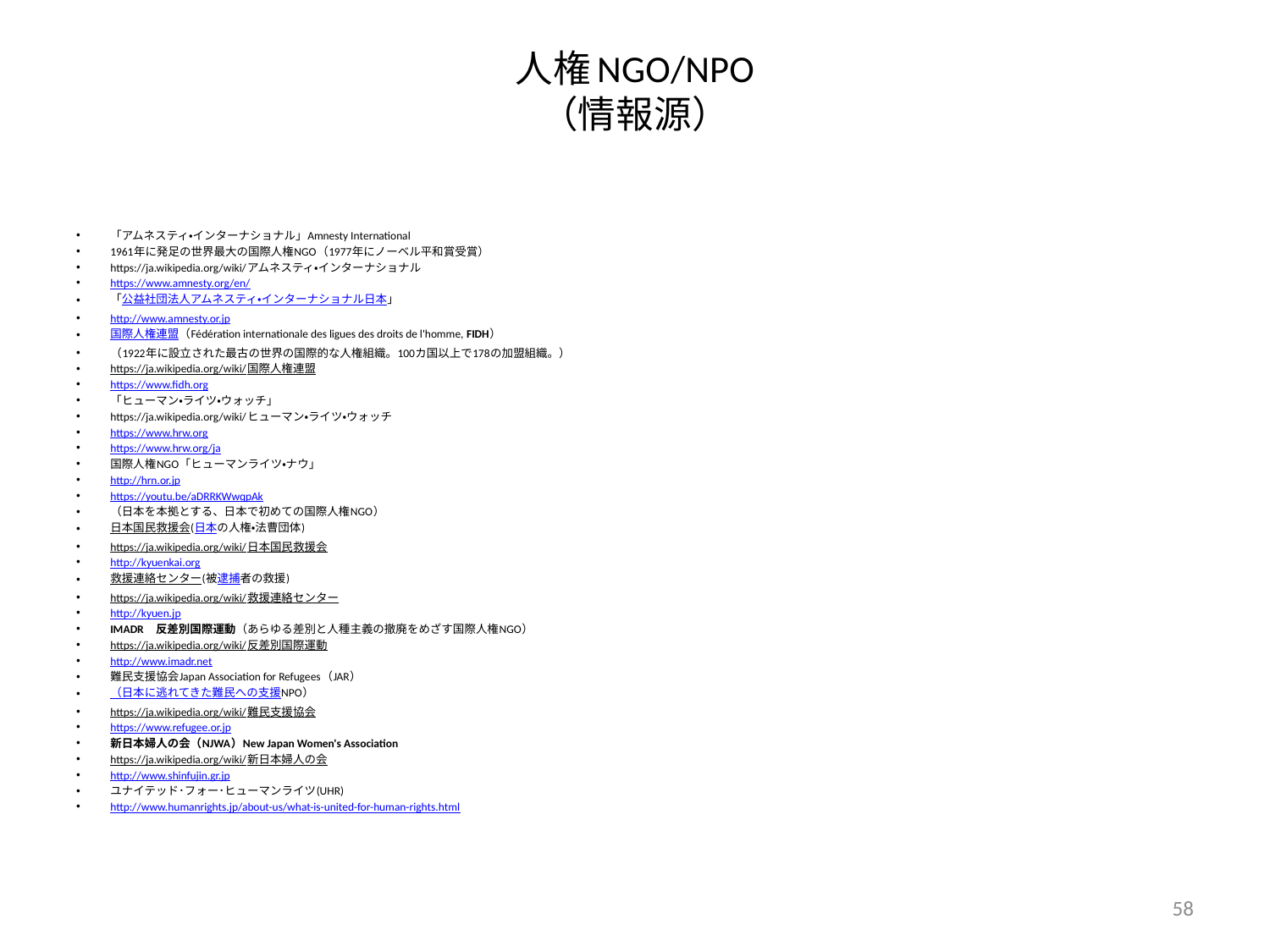

# 人権NGO/NPO （情報源）

「アムネスティ・インターナショナル」Amnesty International
1961年に発足の世界最大の国際人権NGO（1977年にノーベル平和賞受賞）
https://ja.wikipedia.org/wiki/アムネスティ・インターナショナル
https://www.amnesty.org/en/
「公益社団法人アムネスティ・インターナショナル日本」
http://www.amnesty.or.jp
国際人権連盟（Fédération internationale des ligues des droits de l'homme, FIDH）
（1922年に設立された最古の世界の国際的な人権組織。100カ国以上で178の加盟組織。）
https://ja.wikipedia.org/wiki/国際人権連盟
https://www.fidh.org
「ヒューマン・ライツ・ウォッチ」
https://ja.wikipedia.org/wiki/ヒューマン・ライツ・ウォッチ
https://www.hrw.org
https://www.hrw.org/ja
国際人権NGO「ヒューマンライツ・ナウ」
http://hrn.or.jp
https://youtu.be/aDRRKWwqpAk
（日本を本拠とする、日本で初めての国際人権NGO）
日本国民救援会(日本の人権・法曹団体)
https://ja.wikipedia.org/wiki/日本国民救援会
http://kyuenkai.org
救援連絡センター(被逮捕者の救援)
https://ja.wikipedia.org/wiki/救援連絡センター
http://kyuen.jp
IMADR　反差別国際運動（あらゆる差別と人種主義の撤廃をめざす国際人権NGO）
https://ja.wikipedia.org/wiki/反差別国際運動
http://www.imadr.net
難民支援協会Japan Association for Refugees（JAR）
（日本に逃れてきた難民への支援‎NPO）
https://ja.wikipedia.org/wiki/難民支援協会
https://www.refugee.or.jp
新日本婦人の会（NJWA）New Japan Women's Association
https://ja.wikipedia.org/wiki/新日本婦人の会
http://www.shinfujin.gr.jp
ユナイテッド･フォー･ヒューマンライツ(UHR)
http://www.humanrights.jp/about-us/what-is-united-for-human-rights.html

58